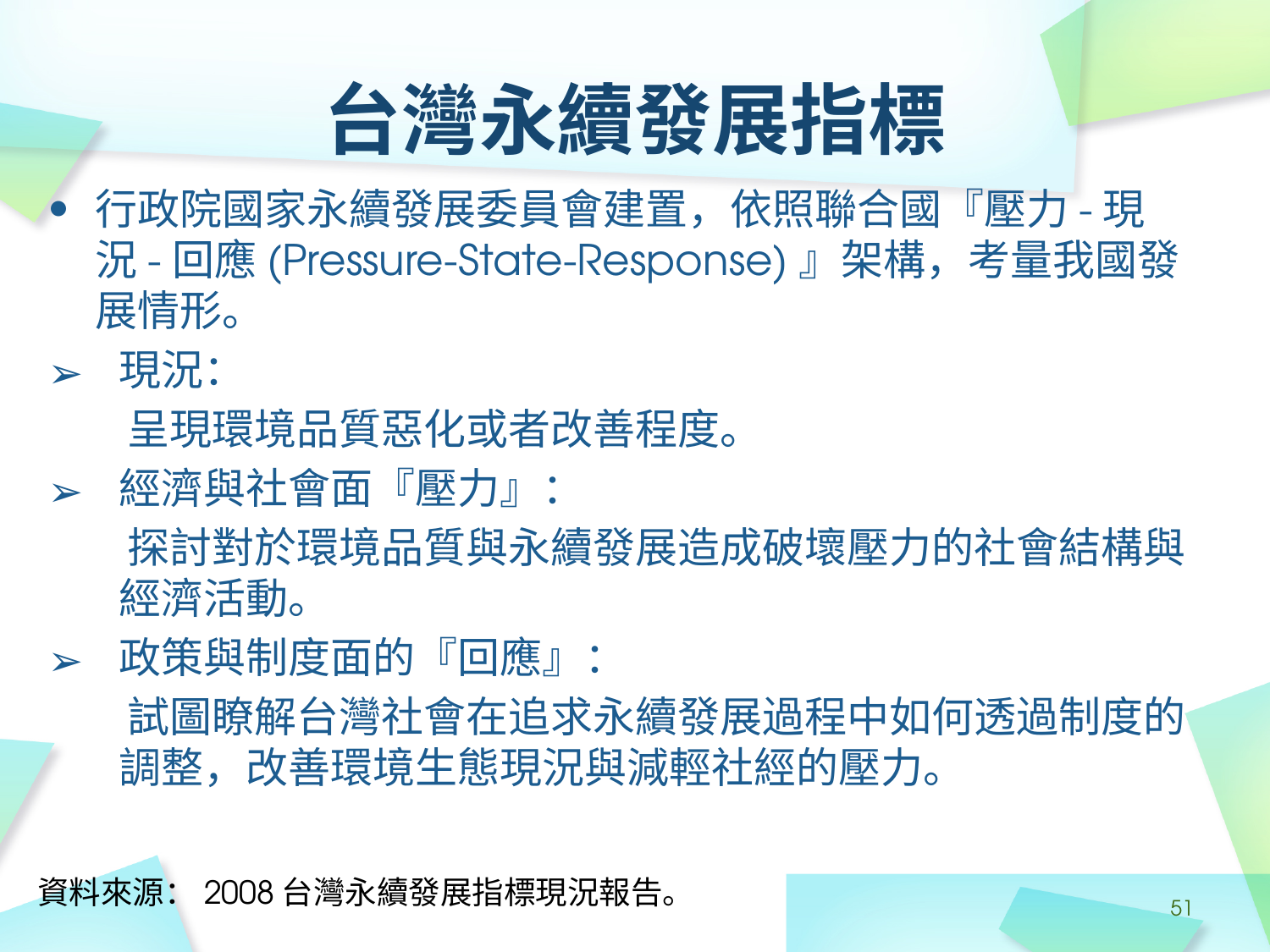

# 台灣永續發展指標
行政院國家永續發展委員會建置，依照聯合國『壓力-現況-回應(Pressure-State-Response)』架構，考量我國發展情形。
現況：
      呈現環境品質惡化或者改善程度。
經濟與社會面『壓力』：
      探討對於環境品質與永續發展造成破壞壓力的社會結構與經濟活動。
政策與制度面的『回應』：
      試圖瞭解台灣社會在追求永續發展過程中如何透過制度的調整，改善環境生態現況與減輕社經的壓力。

資料來源：2008台灣永續發展指標現況報告。
51